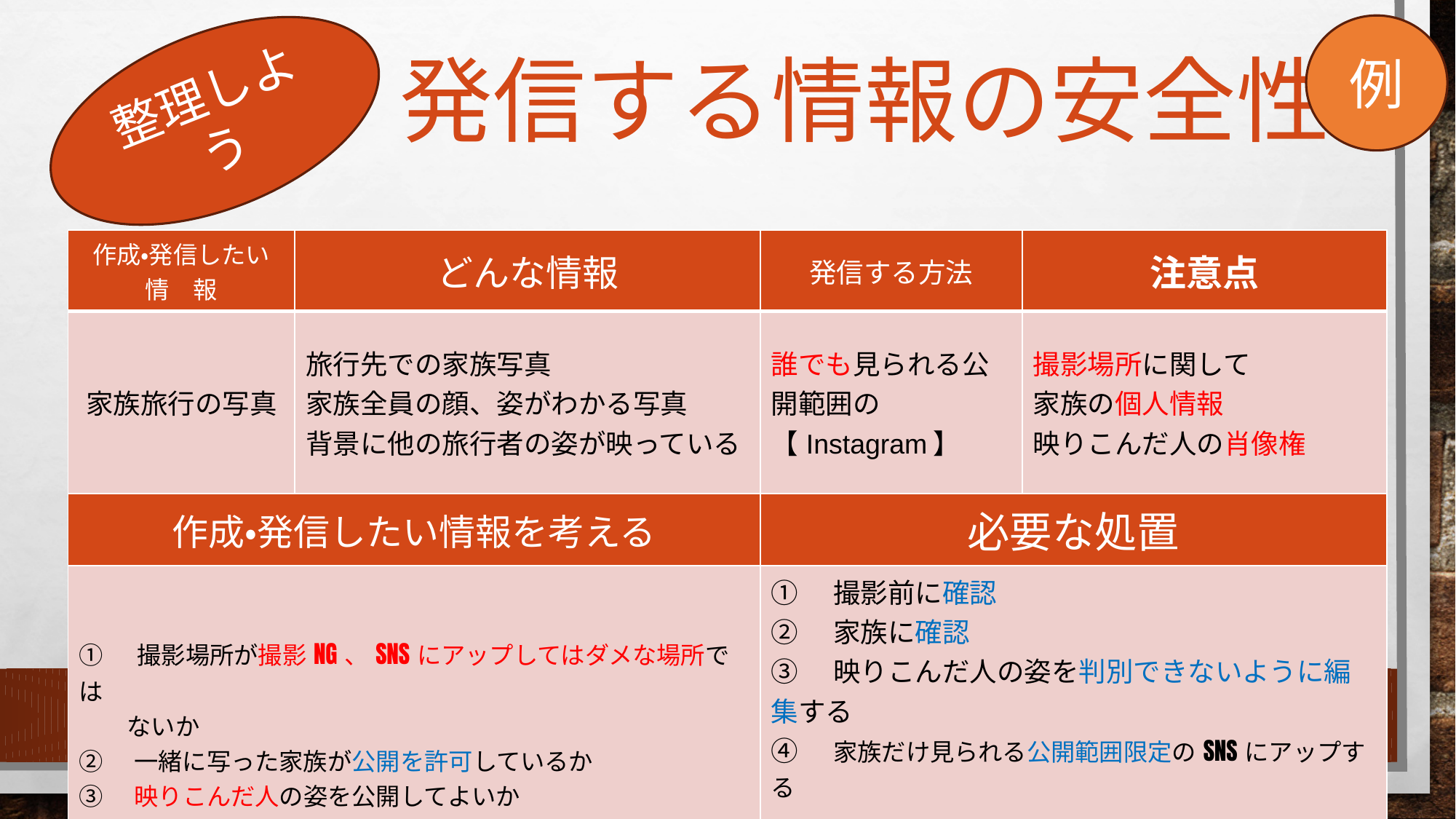

例
整理しよう
# 発信する情報の安全性
| 作成・発信したい 情　報 | どんな情報 | 発信する方法 | 注意点 |
| --- | --- | --- | --- |
| 家族旅行の写真 | 旅行先での家族写真 家族全員の顔、姿がわかる写真 背景に他の旅行者の姿が映っている | 誰でも見られる公開範囲の【Instagram】 | 撮影場所に関して 家族の個人情報 映りこんだ人の肖像権 |
| 作成・発信したい情報を考える |  | 必要な処置 |  |
| ①　撮影場所が撮影NG、SNSにアップしてはダメな場所では 　　ないか ②　一緒に写った家族が公開を許可しているか ③　映りこんだ人の姿を公開してよいか |  | ①　撮影前に確認 ②　家族に確認 ③　映りこんだ人の姿を判別できないように編集する ④　家族だけ見られる公開範囲限定のSNSにアップする 　　　　　　　　　　　　　　　　　　　　　　　　　　　　　　　　　など…… |  |